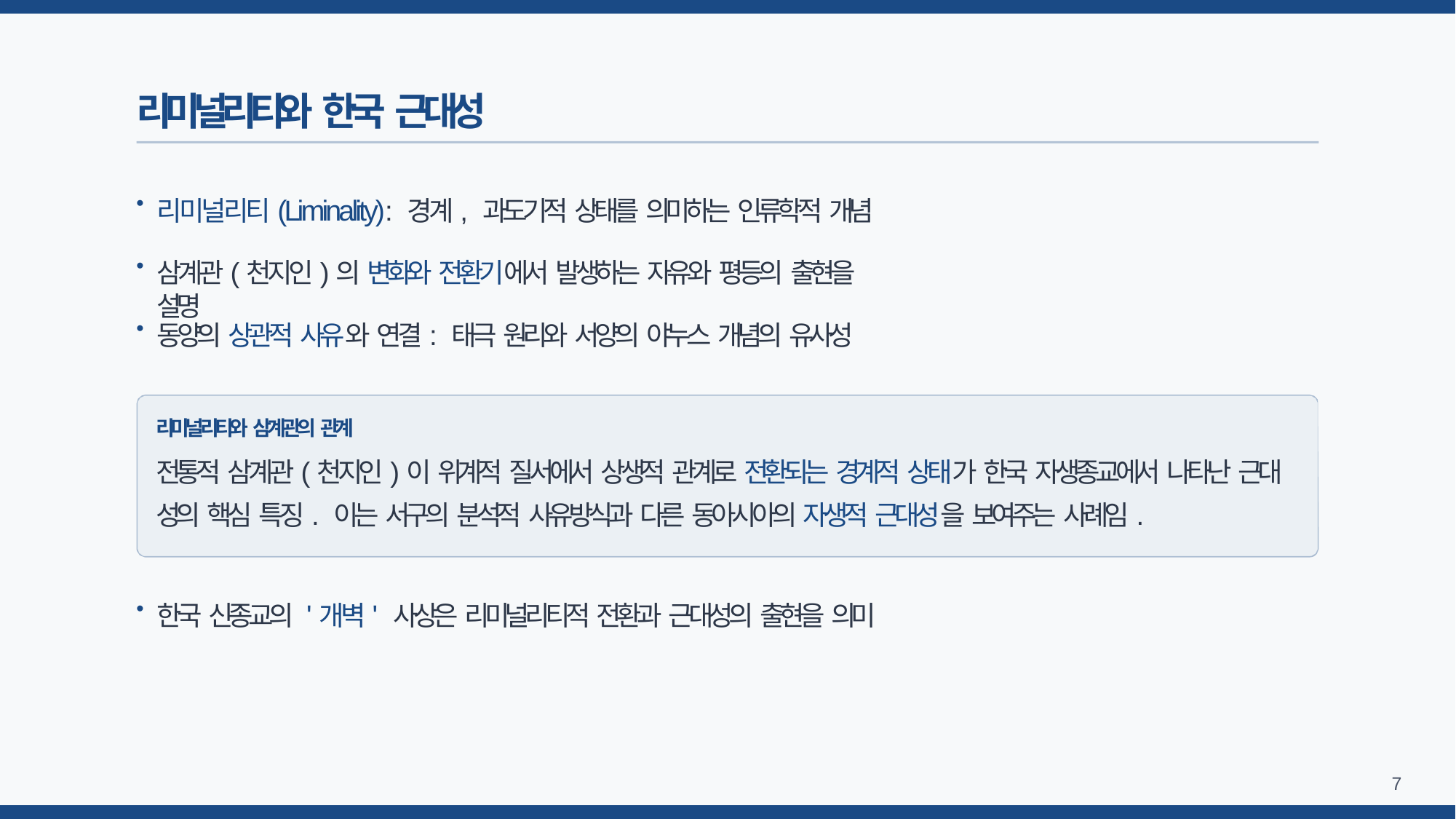

# 리미널리티와 한국 근대성
•
리미널리티(Liminality): 경계, 과도기적 상태를 의미하는 인류학적 개념
•
삼계관(천지인)의 변화와 전환기에서 발생하는 자유와 평등의 출현을 설명
•
동양의 상관적 사유와 연결: 태극 원리와 서양의 야누스 개념의 유사성

리미널리티와 삼계관의 관계
전통적 삼계관(천지인)이 위계적 질서에서 상생적 관계로 전환되는 경계적 상태가 한국 자생종교에서 나타난 근대 성의 핵심 특징. 이는 서구의 분석적 사유방식과 다른 동아시아의 자생적 근대성을 보여주는 사례임.
•
한국 신종교의 '개벽' 사상은 리미널리티적 전환과 근대성의 출현을 의미
7